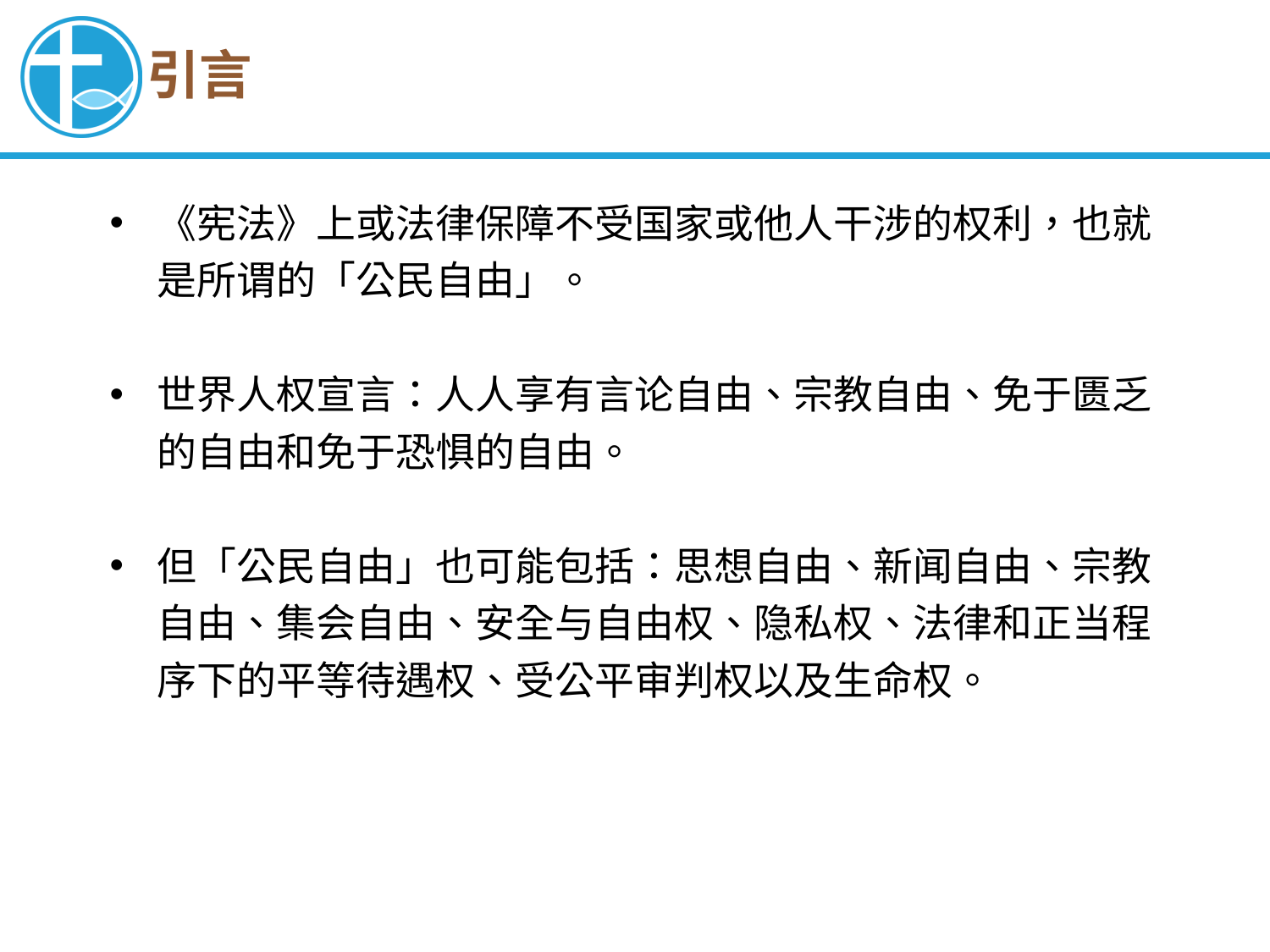

引言
《宪法》上或法律保障不受国家或他人干涉的权利，也就是所谓的「公民自由」。

世界人权宣言：人人享有言论自由、宗教自由、免于匮乏的自由和免于恐惧的自由。

但「公民自由」也可能包括：思想自由、新闻自由、宗教自由、集会自由、安全与自由权、隐私权、法律和正当程序下的平等待遇权、受公平审判权以及生命权。